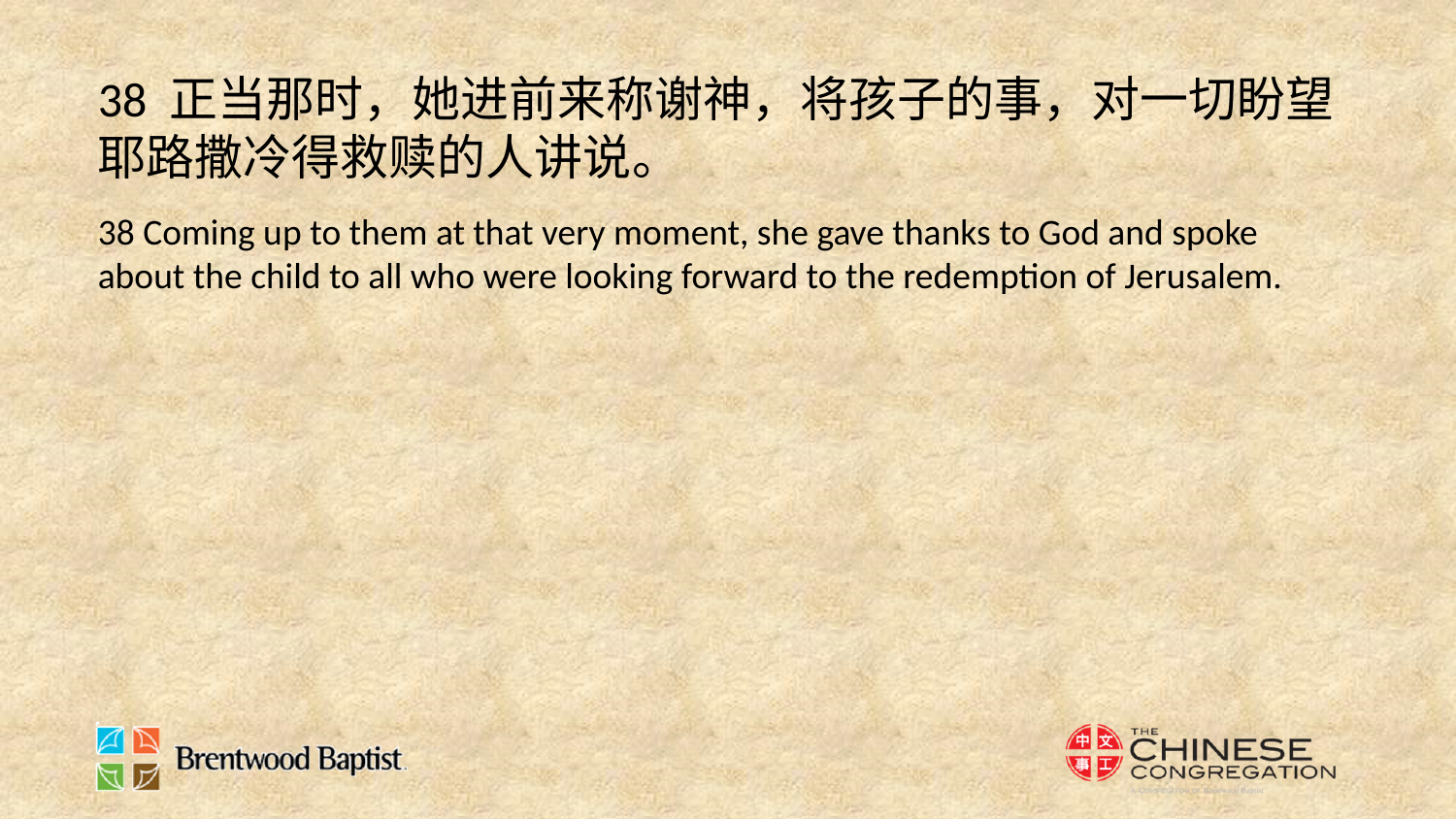

38 正当那时，她进前来称谢神，将孩子的事，对一切盼望耶路撒冷得救赎的人讲说。

38 Coming up to them at that very moment, she gave thanks to God and spoke about the child to all who were looking forward to the redemption of Jerusalem.